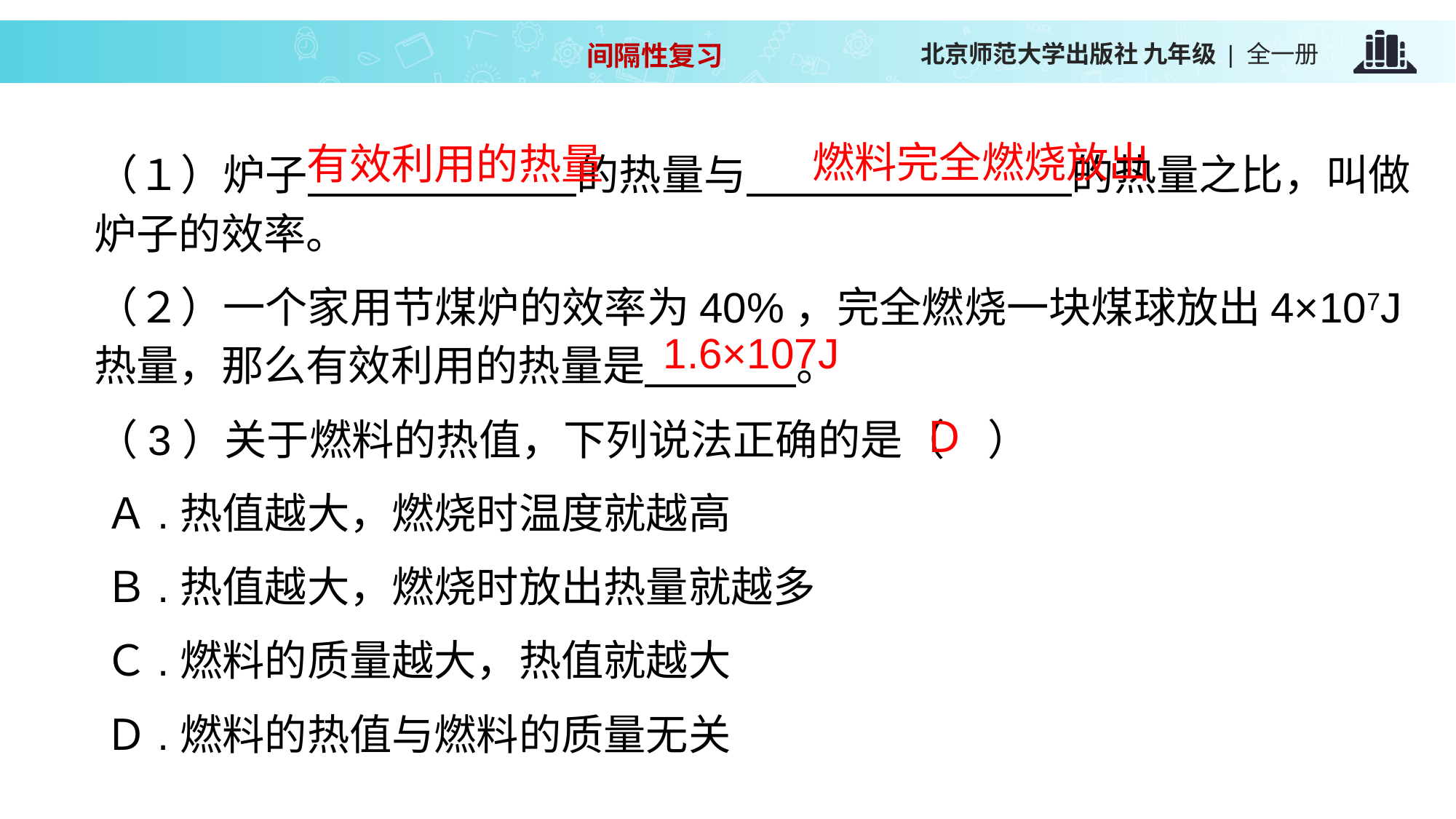

间隔性复习
燃料完全燃烧放出
有效利用的热量
  （１）炉子　       　    　    的热量与　    　        　　　的热量之比，叫做炉子的效率。
  （２）一个家用节煤炉的效率为40%，完全燃烧一块煤球放出4×107J热量，那么有效利用的热量是                。
  （3）关于燃料的热值，下列说法正确的是（　）
   Ａ.热值越大，燃烧时温度就越高
   Ｂ.热值越大，燃烧时放出热量就越多
   Ｃ.燃料的质量越大，热值就越大
   Ｄ.燃料的热值与燃料的质量无关
1.6×107J
Ｄ